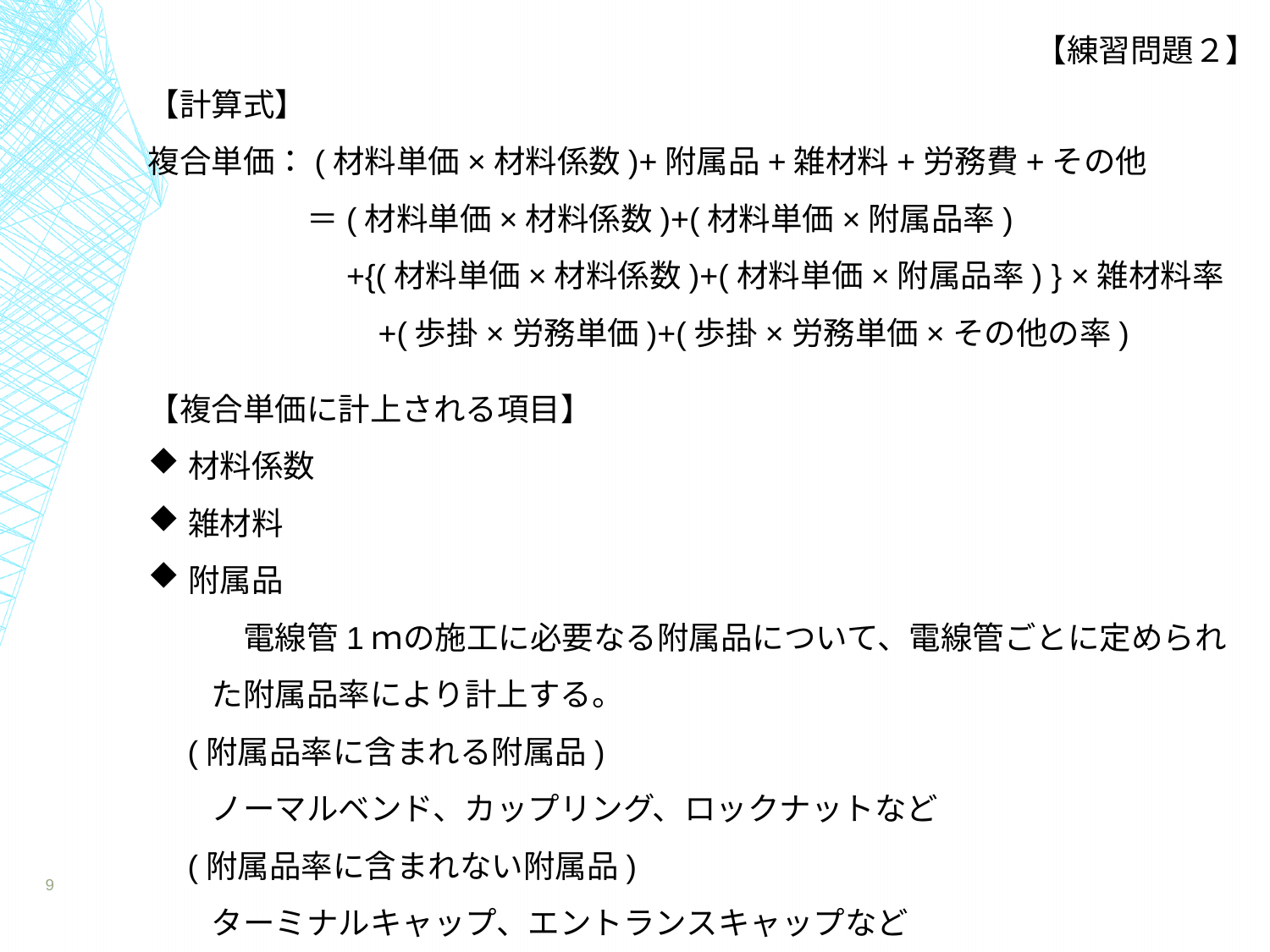

【練習問題２】
【計算式】
複合単価：(材料単価×材料係数)+附属品+雑材料+労務費+その他
	　＝(材料単価×材料係数)+(材料単価×附属品率)
	　　+{(材料単価×材料係数)+(材料単価×附属品率) } ×雑材料率
　　　　　　　+(歩掛×労務単価)+(歩掛×労務単価×その他の率)

【複合単価に計上される項目】
材料係数
雑材料
附属品
　電線管1ｍの施工に必要なる附属品について、電線管ごとに定められた附属品率により計上する。
　(附属品率に含まれる附属品)
ノーマルベンド、カップリング、ロックナットなど
　(附属品率に含まれない附属品)
ターミナルキャップ、エントランスキャップなど
9